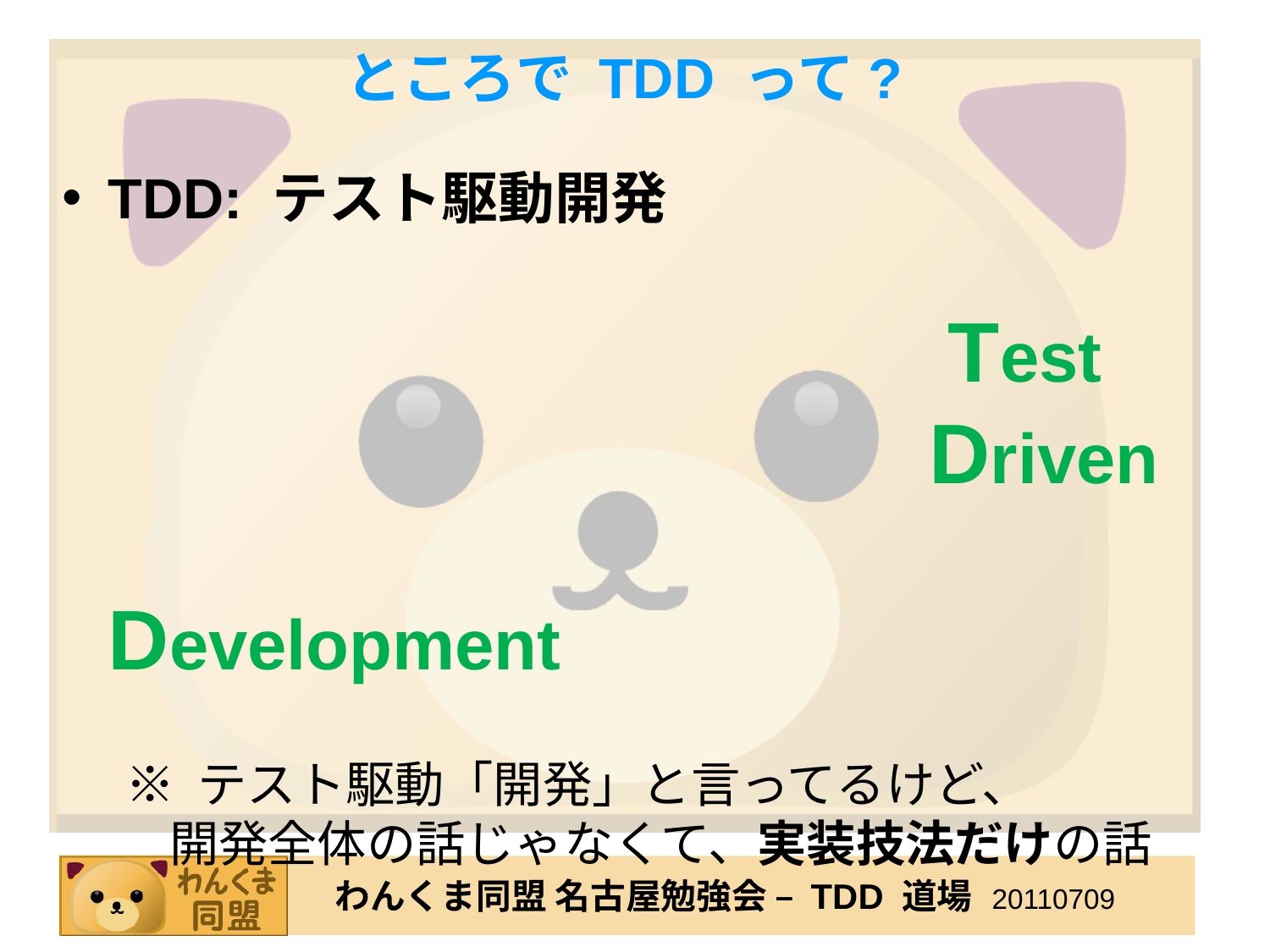

# ところで TDD って?
TDD: テスト駆動開発
						     Test
						   Driven
					Development
※ テスト駆動「開発」と言ってるけど、
    開発全体の話じゃなくて、実装技法だけの話